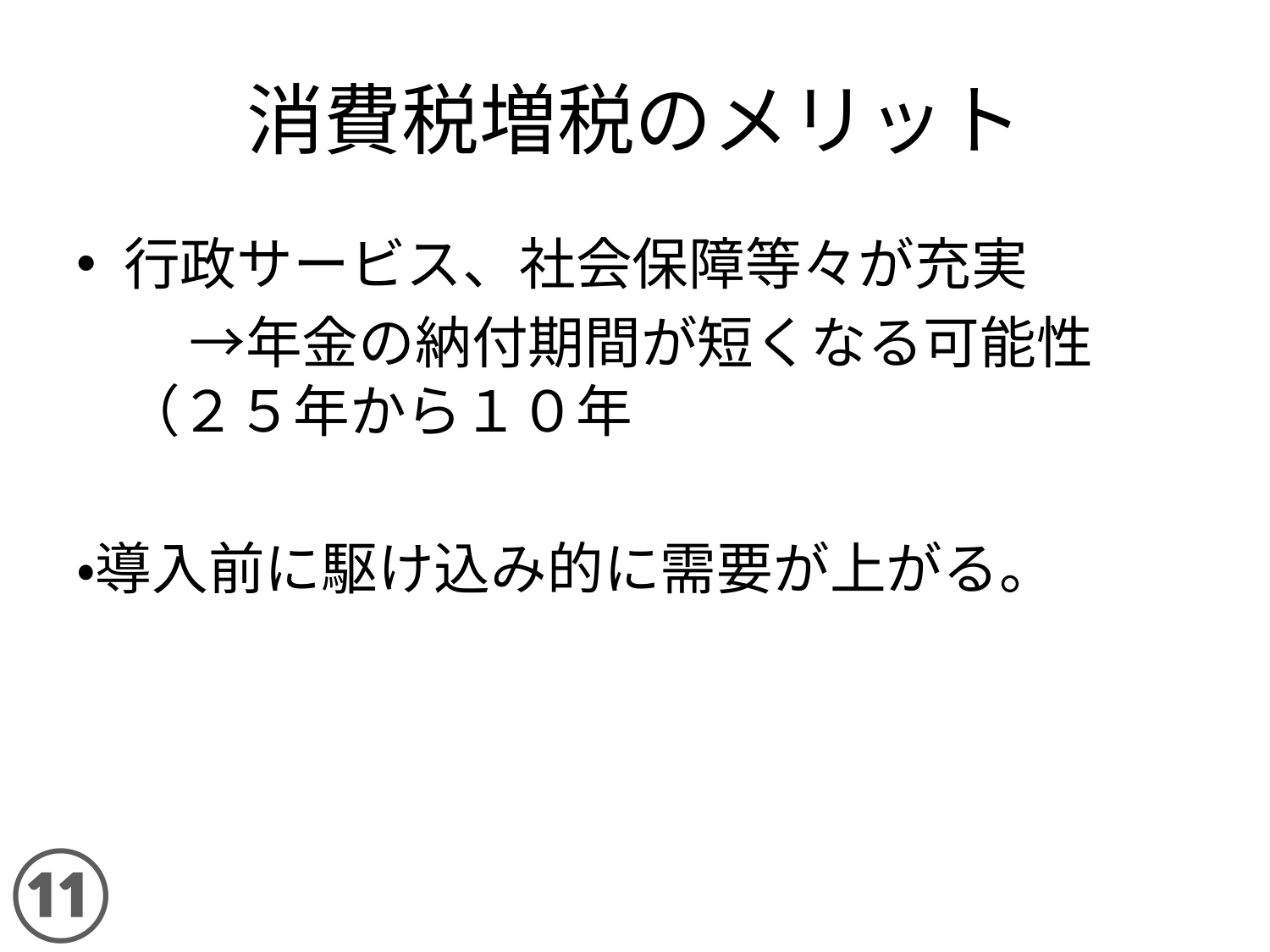

# 消費税増税のメリット
行政サービス、社会保障等々が充実
　　→年金の納付期間が短くなる可能性（２５年から１０年

・導入前に駆け込み的に需要が上がる。

⑪